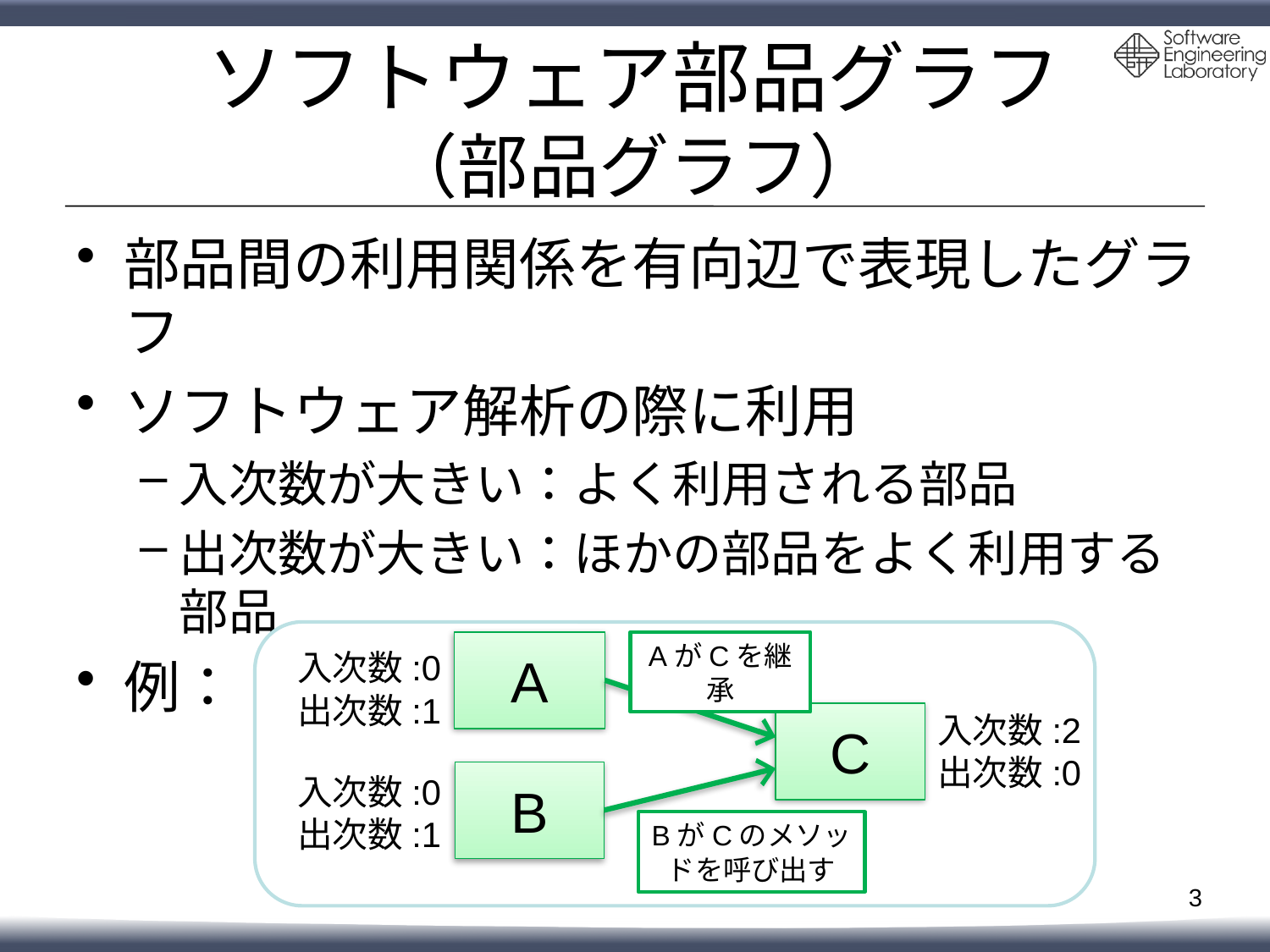

# ソフトウェア部品グラフ （部品グラフ）
部品間の利用関係を有向辺で表現したグラフ
ソフトウェア解析の際に利用
入次数が大きい：よく利用される部品
出次数が大きい：ほかの部品をよく利用する部品
例：

A
AがCを継承
入次数:0
出次数:1
入次数:2
出次数:0
C
B
入次数:0
出次数:1
BがCのメソッドを呼び出す
3